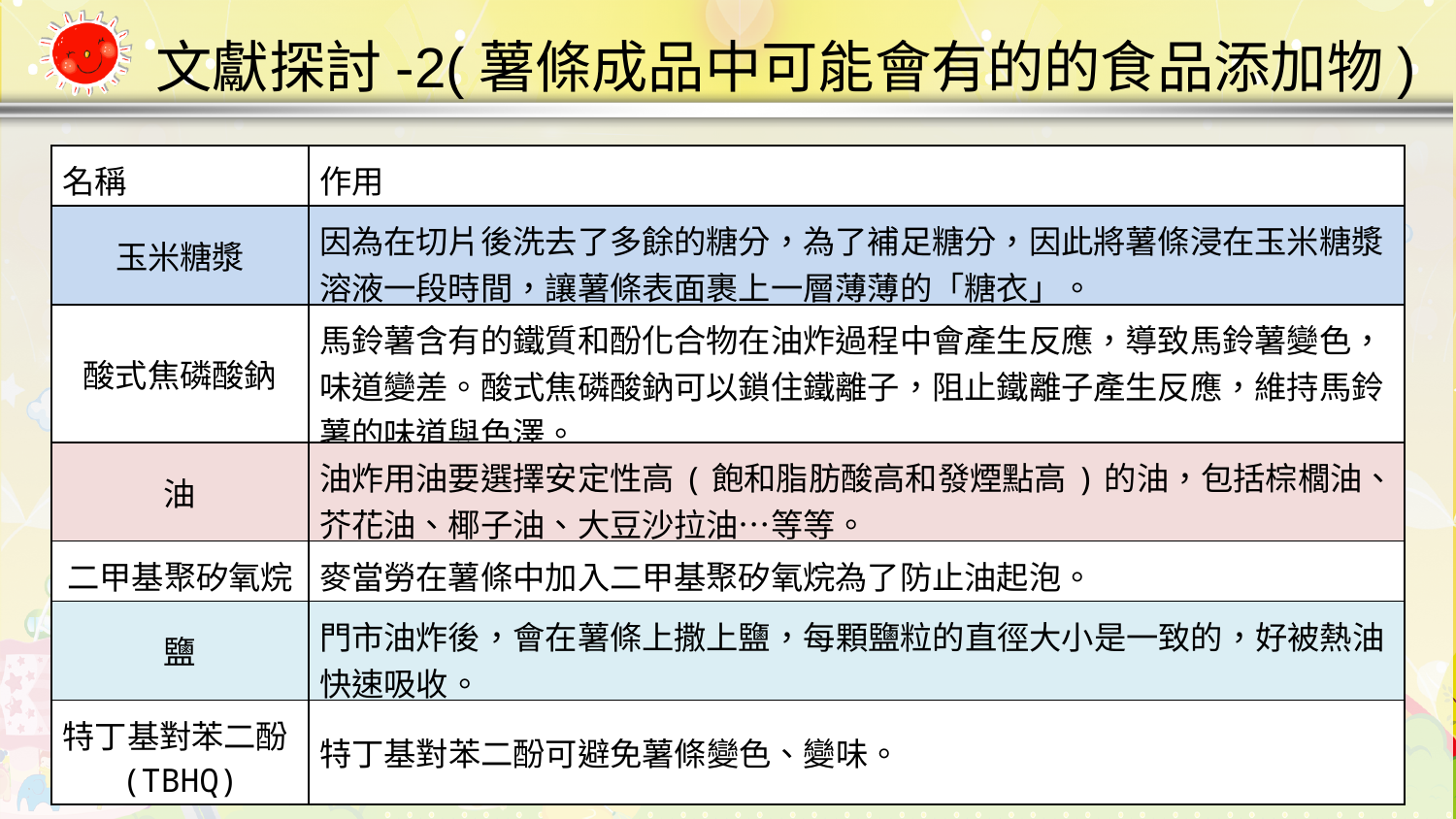

文獻探討-2(薯條成品中可能會有的的食品添加物)
| 名稱 | 作用 |
| --- | --- |
| 玉米糖漿 | 因為在切片後洗去了多餘的糖分，為了補足糖分，因此將薯條浸在玉米糖漿溶液一段時間，讓薯條表面裹上一層薄薄的「糖衣」。 |
| 酸式焦磷酸鈉 | 馬鈴薯含有的鐵質和酚化合物在油炸過程中會產生反應，導致馬鈴薯變色，味道變差。酸式焦磷酸鈉可以鎖住鐵離子，阻止鐵離子產生反應，維持馬鈴薯的味道與色澤。 |
| 油 | 油炸用油要選擇安定性高(飽和脂肪酸高和發煙點高)的油，包括棕櫚油、芥花油、椰子油、大豆沙拉油…等等。 |
| 二甲基聚矽氧烷 | 麥當勞在薯條中加入二甲基聚矽氧烷為了防止油起泡。 |
| 鹽 | 門市油炸後，會在薯條上撒上鹽，每顆鹽粒的直徑大小是一致的，好被熱油快速吸收。 |
| 特丁基對苯二酚(TBHQ) | 特丁基對苯二酚可避免薯條變色、變味。 |